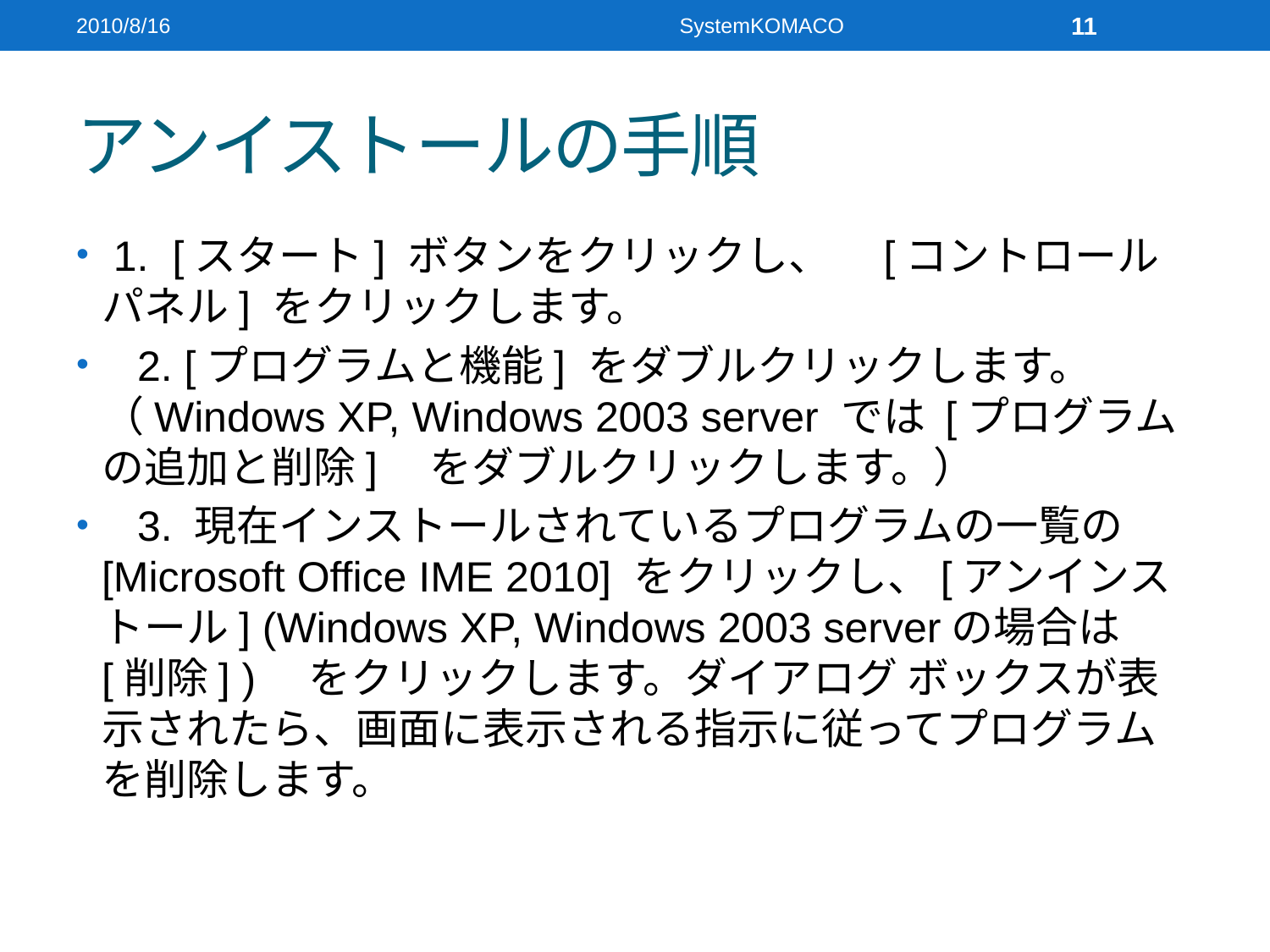

2010/8/16
SystemKOMACO
11
# アンイストールの手順
 1.  [スタート] ボタンをクリックし、　[コントロール パネル] をクリックします。
   2. [プログラムと機能] をダブルクリックします。（Windows XP, Windows 2003 server では [プログラムの追加と削除]　をダブルクリックします。）
   3. 現在インストールされているプログラムの一覧の [Microsoft Office IME 2010] をクリックし、[アンインストール] (Windows XP, Windows 2003 serverの場合は[削除] )　をクリックします。ダイアログ ボックスが表示されたら、画面に表示される指示に従ってプログラムを削除します。